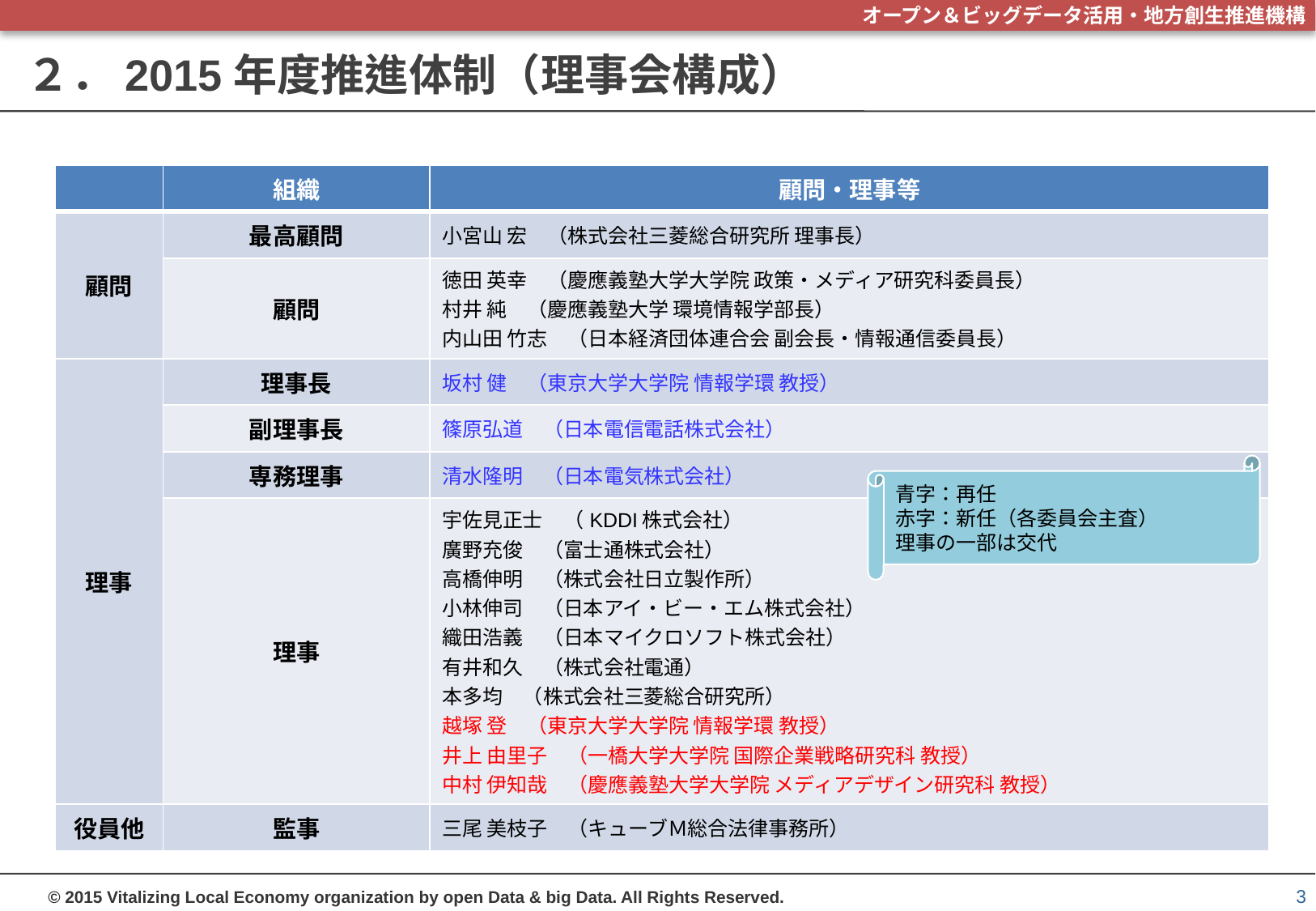

# ２．2015年度推進体制（理事会構成）
|  | 組織 | 顧問・理事等 |
| --- | --- | --- |
| 顧問 | 最高顧問 | 小宮山 宏　（株式会社三菱総合研究所 理事長） |
|  | 顧問 | 徳田 英幸　（慶應義塾大学大学院 政策・メディア研究科委員長） 村井 純　（慶應義塾大学 環境情報学部長） 内山田 竹志　（日本経済団体連合会 副会長・情報通信委員長） |
| 理事 | 理事長 | 坂村 健　（東京大学大学院 情報学環 教授） |
|  | 副理事長 | 篠原弘道　（日本電信電話株式会社） |
|  | 専務理事 | 清水隆明　（日本電気株式会社） |
|  | 理事 | 宇佐見正士　（KDDI株式会社） 廣野充俊　（富士通株式会社） 高橋伸明　（株式会社日立製作所） 小林伸司　（日本アイ・ビー・エム株式会社） 織田浩義　（日本マイクロソフト株式会社） 有井和久　（株式会社電通） 本多均　（株式会社三菱総合研究所） 越塚 登　（東京大学大学院 情報学環 教授） 井上 由里子　（一橋大学大学院 国際企業戦略研究科 教授） 中村 伊知哉　（慶應義塾大学大学院 メディアデザイン研究科 教授） |
| 役員他 | 監事 | 三尾 美枝子　（キューブＭ総合法律事務所） |
青字：再任
赤字：新任（各委員会主査）
理事の一部は交代
3